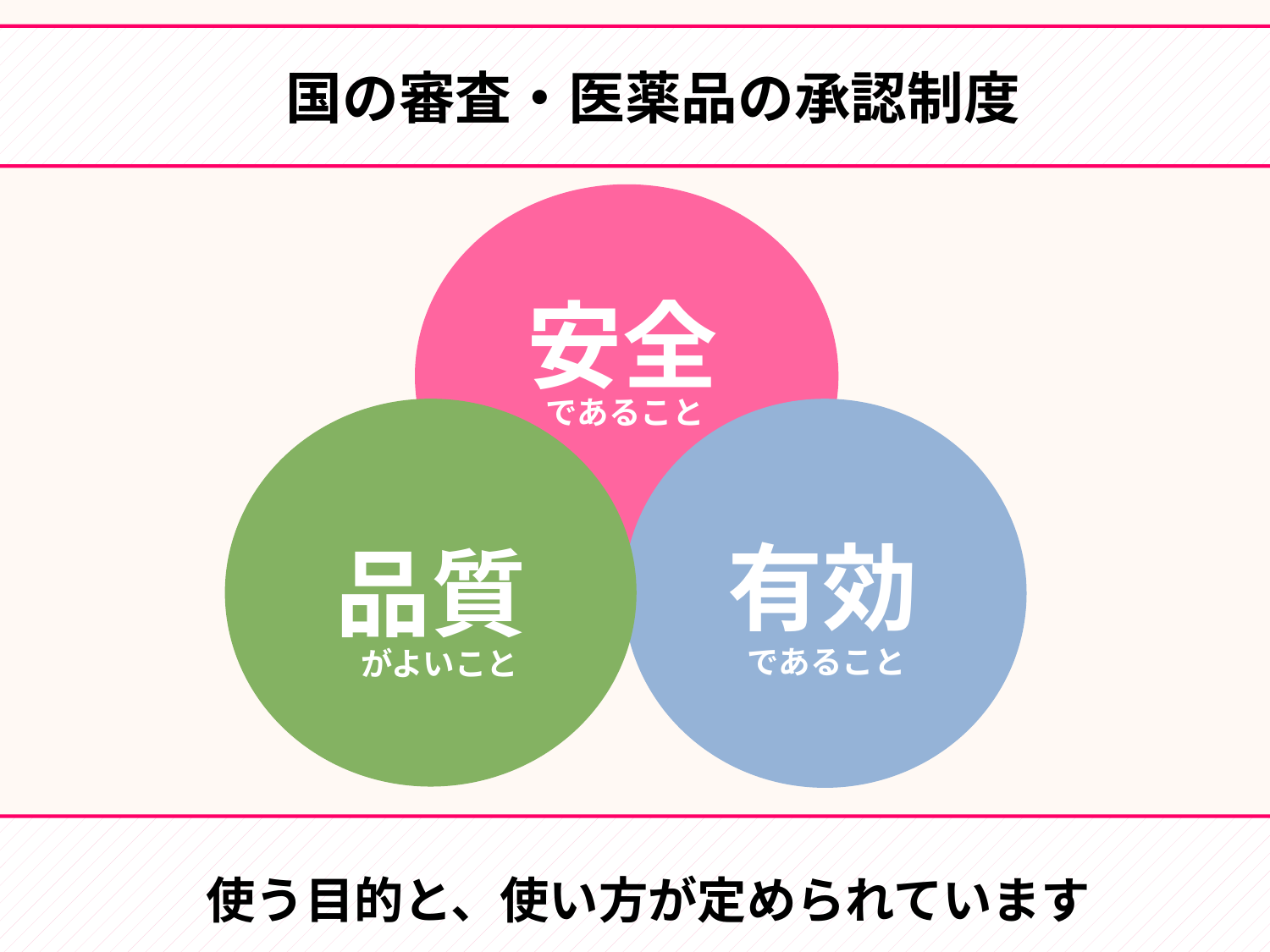

国の審査・医薬品の承認制度

安全
であること

有効
品質
であること
がよいこと

使う目的と、使い方が定められています